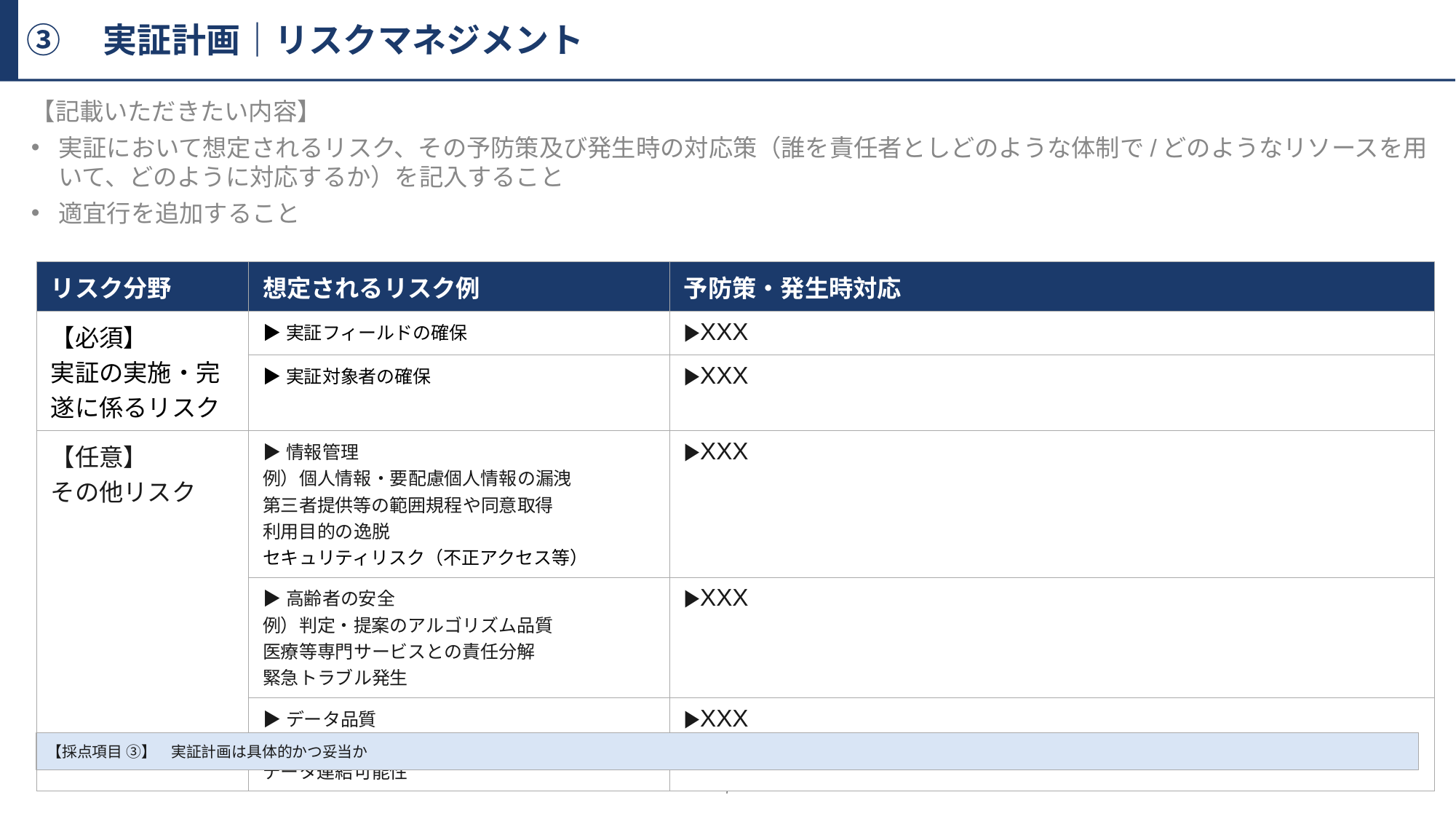

③　実証計画｜リスクマネジメント

【記載いただきたい内容】
実証において想定されるリスク、その予防策及び発生時の対応策（誰を責任者としどのような体制で/どのようなリソースを用いて、どのように対応するか）を記入すること
適宜行を追加すること
| リスク分野 | 想定されるリスク例 | 予防策・発生時対応 |
| --- | --- | --- |
| 【必須】 実証の実施・完遂に係るリスク | ▶実証フィールドの確保 | ▶XXX |
|  | ▶実証対象者の確保 | ▶XXX |
| 【任意】 その他リスク | ▶情報管理 例）個人情報・要配慮個人情報の漏洩 第三者提供等の範囲規程や同意取得 利用目的の逸脱 セキュリティリスク（不正アクセス等） | ▶XXX |
|  | ▶高齢者の安全 例）判定・提案のアルゴリズム品質 医療等専門サービスとの責任分解 緊急トラブル発生 | ▶XXX |
|  | ▶データ品質 例）データ精度・信頼性・欠損 データ連結可能性 | ▶XXX |
【採点項目 ③】　実証計画は具体的かつ妥当か